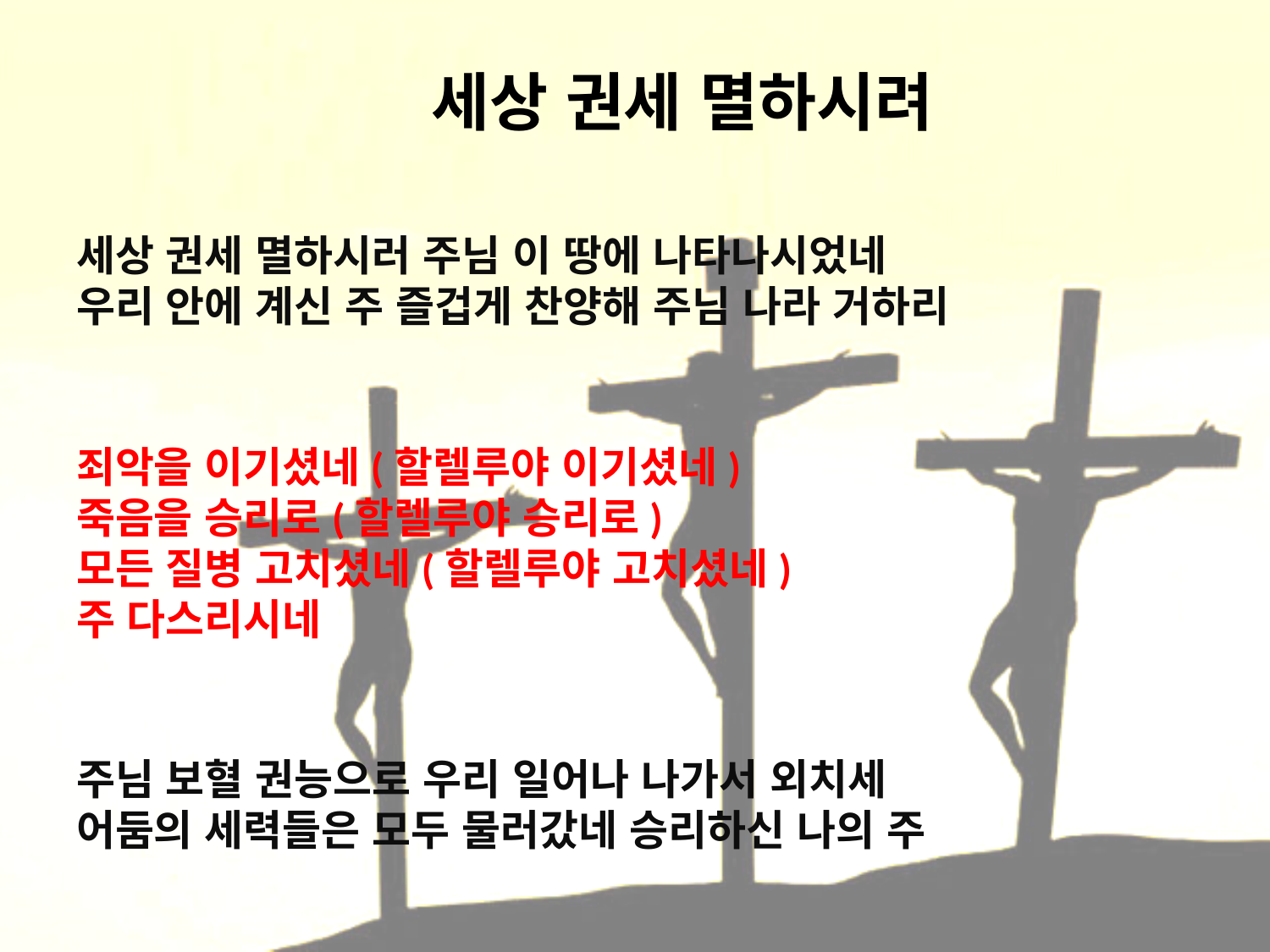

# 세상 권세 멸하시려
세상 권세 멸하시러 주님 이 땅에 나타나시었네
우리 안에 계신 주 즐겁게 찬양해 주님 나라 거하리
죄악을 이기셨네(할렐루야 이기셨네)
죽음을 승리로(할렐루야 승리로)
모든 질병 고치셨네(할렐루야 고치셨네)
주 다스리시네
주님 보혈 권능으로 우리 일어나 나가서 외치세
어둠의 세력들은 모두 물러갔네 승리하신 나의 주